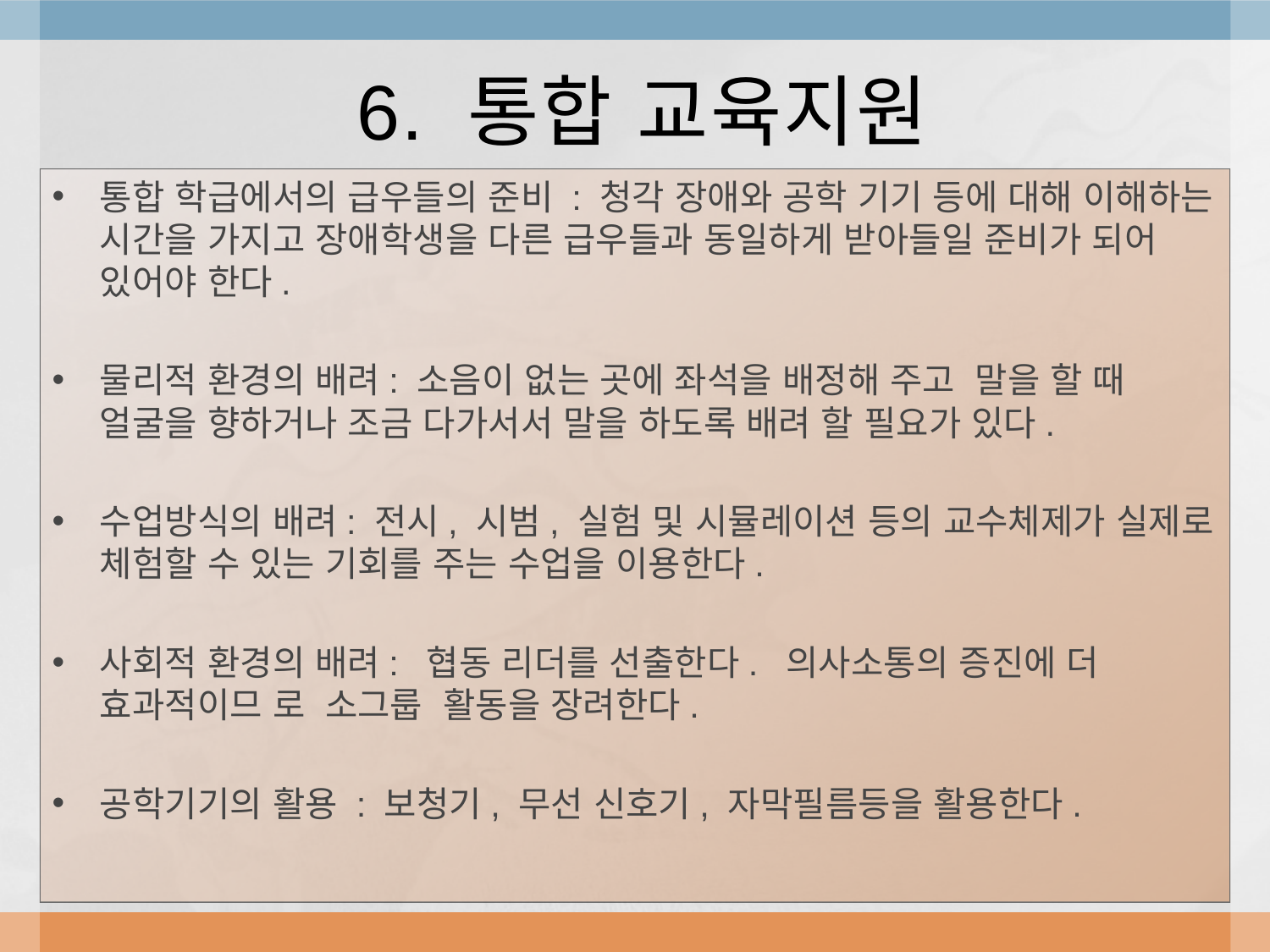

# 6. 통합 교육지원
통합 학급에서의 급우들의 준비 : 청각 장애와 공학 기기 등에 대해 이해하는 시간을 가지고 장애학생을 다른 급우들과 동일하게 받아들일 준비가 되어 있어야 한다.

물리적 환경의 배려: 소음이 없는 곳에 좌석을 배정해 주고  말을 할 때  얼굴을 향하거나 조금 다가서서 말을 하도록 배려 할 필요가 있다.

수업방식의 배려: 전시, 시범, 실험 및 시뮬레이션 등의 교수체제가 실제로 체험할 수 있는 기회를 주는 수업을 이용한다.

사회적 환경의 배려:  협동 리더를 선출한다.  의사소통의 증진에 더 효과적이므 로  소그룹  활동을 장려한다.

공학기기의 활용 : 보청기, 무선 신호기, 자막필름등을 활용한다.